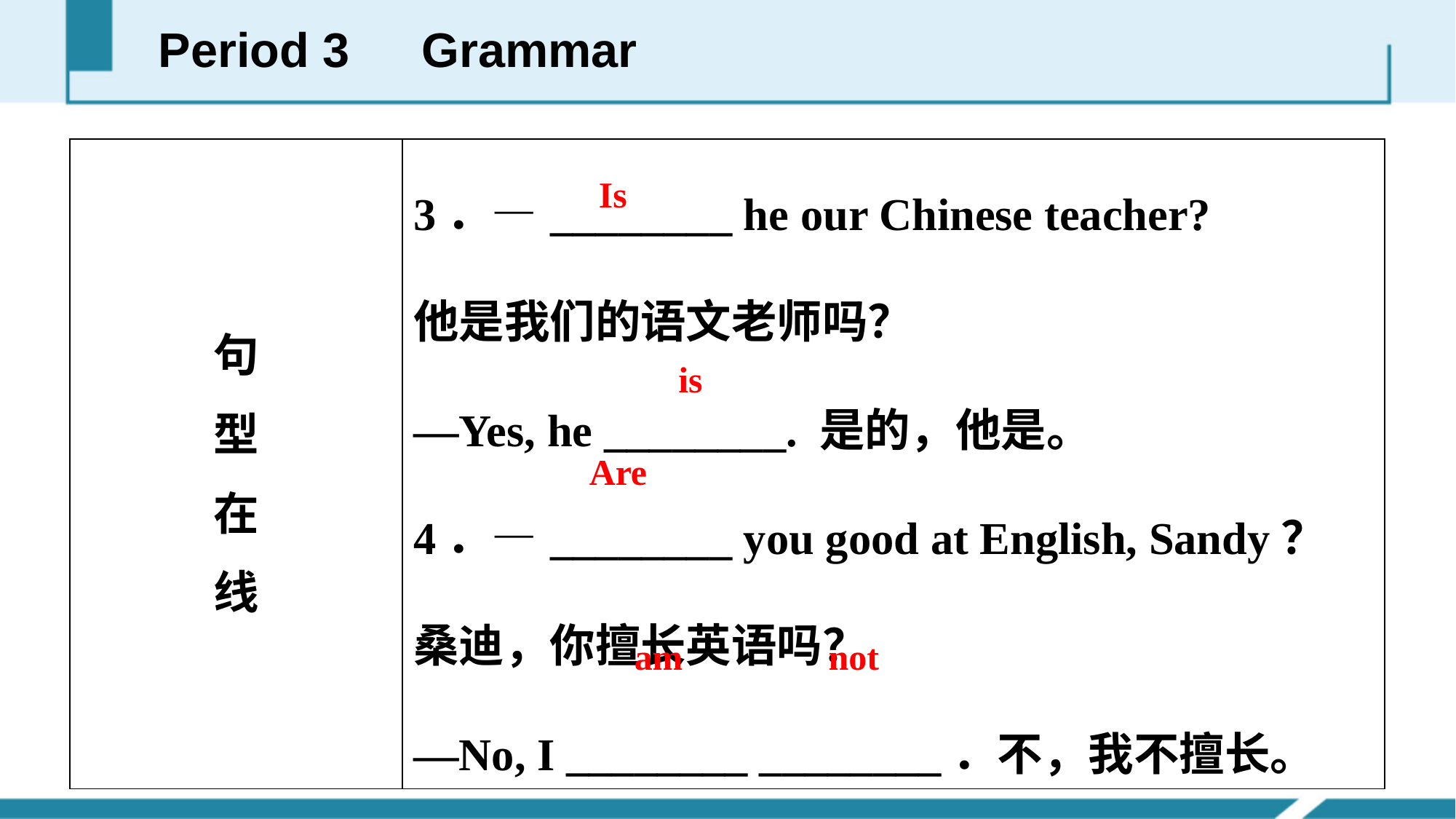

Period 3　Grammar
| 句 型 在 线 | 3．—\_\_\_\_\_\_\_\_ he our Chinese teacher? 他是我们的语文老师吗？ —Yes, he \_\_\_\_\_\_\_\_. 是的，他是。 4．—\_\_\_\_\_\_\_\_ you good at English, Sandy？ 桑迪，你擅长英语吗？ —No, I \_\_\_\_\_\_\_\_ \_\_\_\_\_\_\_\_．不，我不擅长。 |
| --- | --- |
Is

is
Are
am                not